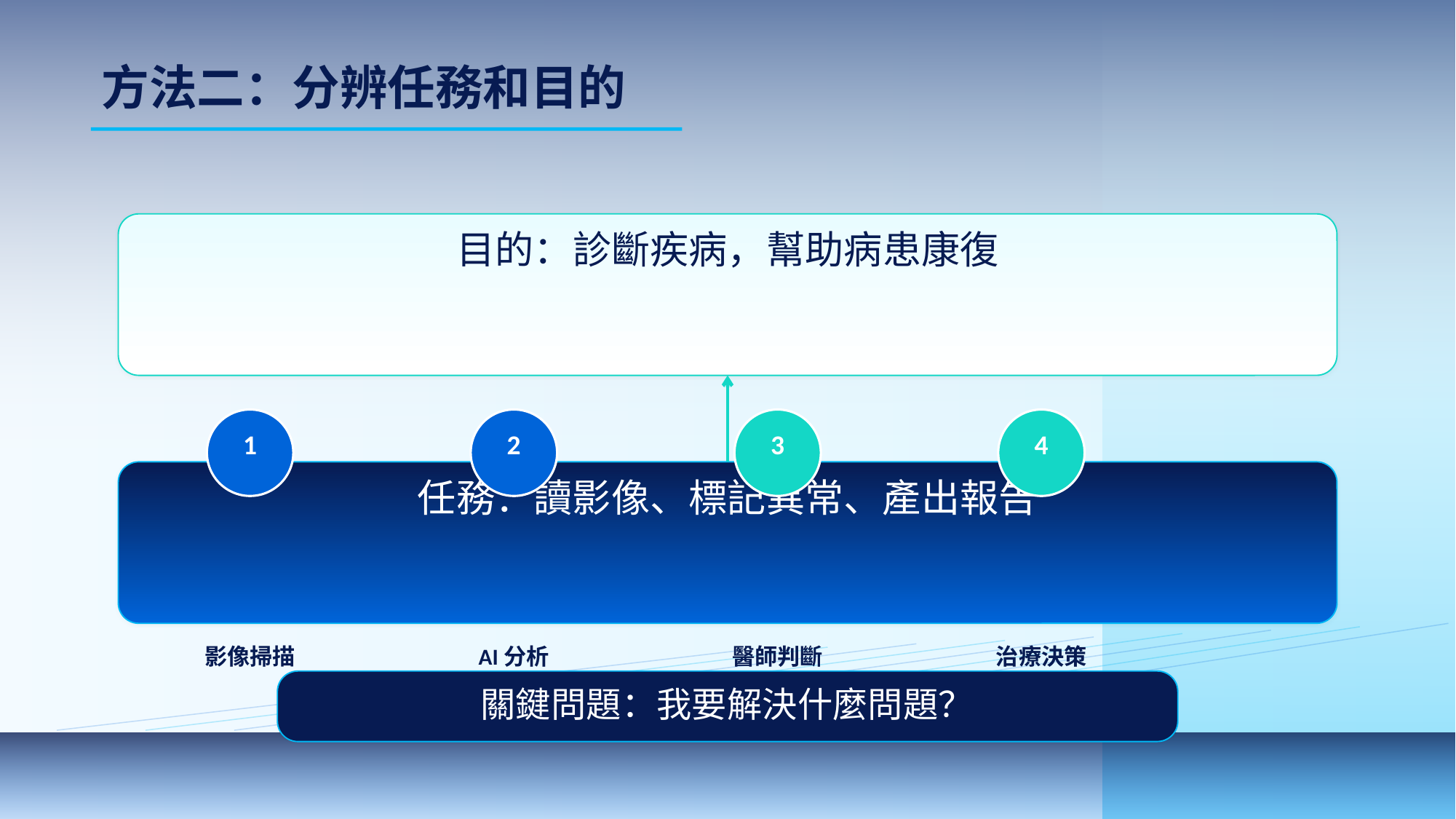

方法二：分辨任務和目的

目的：診斷疾病，幫助病患康復
1
2
3
4
任務：讀影像、標記異常、產出報告
影像掃描
AI分析
醫師判斷
治療決策
關鍵問題：我要解決什麼問題？